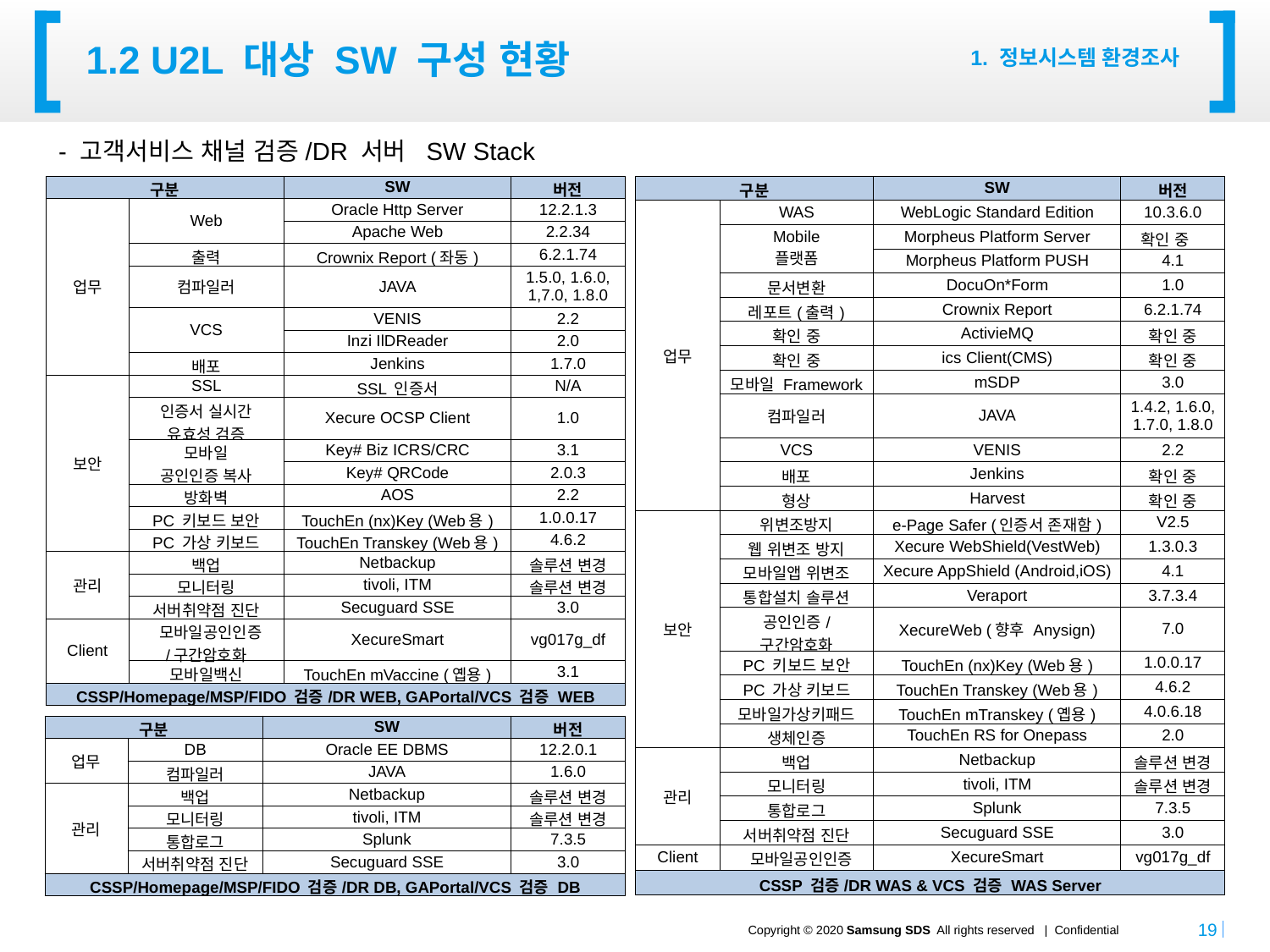

# 1.2 U2L 대상 SW 구성 현황
1. 정보시스템 환경조사
- 고객서비스 채널 검증/DR 서버  SW Stack
| 구분 |  | SW | 버전 |
| --- | --- | --- | --- |
| 업무 | WAS | WebLogic Standard Edition | 10.3.6.0 |
|  | Mobile 플랫폼 | Morpheus Platform Server | 확인 중 |
|  |  | Morpheus Platform PUSH | 4.1 |
|  | 문서변환 | DocuOn\*Form | 1.0 |
|  | 레포트(출력) | Crownix Report | 6.2.1.74 |
|  | 확인 중 | ActivieMQ | 확인 중 |
|  | 확인 중 | ics Client(CMS) | 확인 중 |
|  | 모바일 Framework | mSDP | 3.0 |
|  | 컴파일러 | JAVA | 1.4.2, 1.6.0, 1.7.0, 1.8.0 |
|  | VCS | VENIS | 2.2 |
|  | 배포 | Jenkins | 확인 중 |
|  | 형상 | Harvest | 확인 중 |
| 보안 | 위변조방지 | e-Page Safer (인증서 존재함) | V2.5 |
|  | 웹 위변조 방지 | Xecure WebShield(VestWeb) | 1.3.0.3 |
|  | 모바일앱 위변조 | Xecure AppShield (Android,iOS) | 4.1 |
|  | 통합설치 솔루션 | Veraport | 3.7.3.4 |
|  | 공인인증/ 구간암호화 | XecureWeb (향후 Anysign) | 7.0 |
|  | PC 키보드 보안 | TouchEn (nx)Key (Web용) | 1.0.0.17 |
|  | PC 가상 키보드 | TouchEn Transkey (Web용) | 4.6.2 |
|  | 모바일가상키패드 | TouchEn mTranskey (옙용) | 4.0.6.18 |
|  | 생체인증 | TouchEn RS for Onepass | 2.0 |
| 관리 | 백업 | Netbackup | 솔루션 변경 |
|  | 모니터링 | tivoli, ITM | 솔루션 변경 |
|  | 통합로그 | Splunk | 7.3.5 |
|  | 서버취약점 진단 | Secuguard SSE | 3.0 |
| Client | 모바일공인인증 | XecureSmart | vg017g\_df |
| CSSP 검증/DR WAS & VCS 검증 WAS Server |  |  |  |
| 구분 |  | SW | 버전 |
| --- | --- | --- | --- |
| 업무 | Web | Oracle Http Server | 12.2.1.3 |
|  |  | Apache Web | 2.2.34 |
|  | 출력 | Crownix Report (좌동) | 6.2.1.74 |
|  | 컴파일러 | JAVA | 1.5.0, 1.6.0, 1,7.0, 1.8.0 |
|  | VCS | VENIS | 2.2 |
|  |  | Inzi IlDReader | 2.0 |
|  | 배포 | Jenkins | 1.7.0 |
| 보안 | SSL | SSL 인증서 | N/A |
|  | 인증서 실시간 유효성 검증 | Xecure OCSP Client | 1.0 |
|  | 모바일 공인인증 복사 | Key# Biz ICRS/CRC | 3.1 |
|  |  | Key# QRCode | 2.0.3 |
|  | 방화벽 | AOS | 2.2 |
|  | PC 키보드 보안 | TouchEn (nx)Key (Web용) | 1.0.0.17 |
|  | PC 가상 키보드 | TouchEn Transkey (Web용) | 4.6.2 |
| 관리 | 백업 | Netbackup | 솔루션 변경 |
|  | 모니터링 | tivoli, ITM | 솔루션 변경 |
|  | 서버취약점 진단 | Secuguard SSE | 3.0 |
| Client | 모바일공인인증 /구간암호화 | XecureSmart | vg017g\_df |
|  | 모바일백신 | TouchEn mVaccine (옙용) | 3.1 |
| CSSP/Homepage/MSP/FIDO 검증/DR WEB, GAPortal/VCS 검증 WEB |  |  |  |
| 구분 |  | SW | 버전 |
| --- | --- | --- | --- |
| 업무 | DB | Oracle EE DBMS | 12.2.0.1 |
|  | 컴파일러 | JAVA | 1.6.0 |
| 관리 | 백업 | Netbackup | 솔루션 변경 |
|  | 모니터링 | tivoli, ITM | 솔루션 변경 |
|  | 통합로그 | Splunk | 7.3.5 |
|  | 서버취약점 진단 | Secuguard SSE | 3.0 |
| CSSP/Homepage/MSP/FIDO 검증/DR DB, GAPortal/VCS 검증 DB |  |  |  |